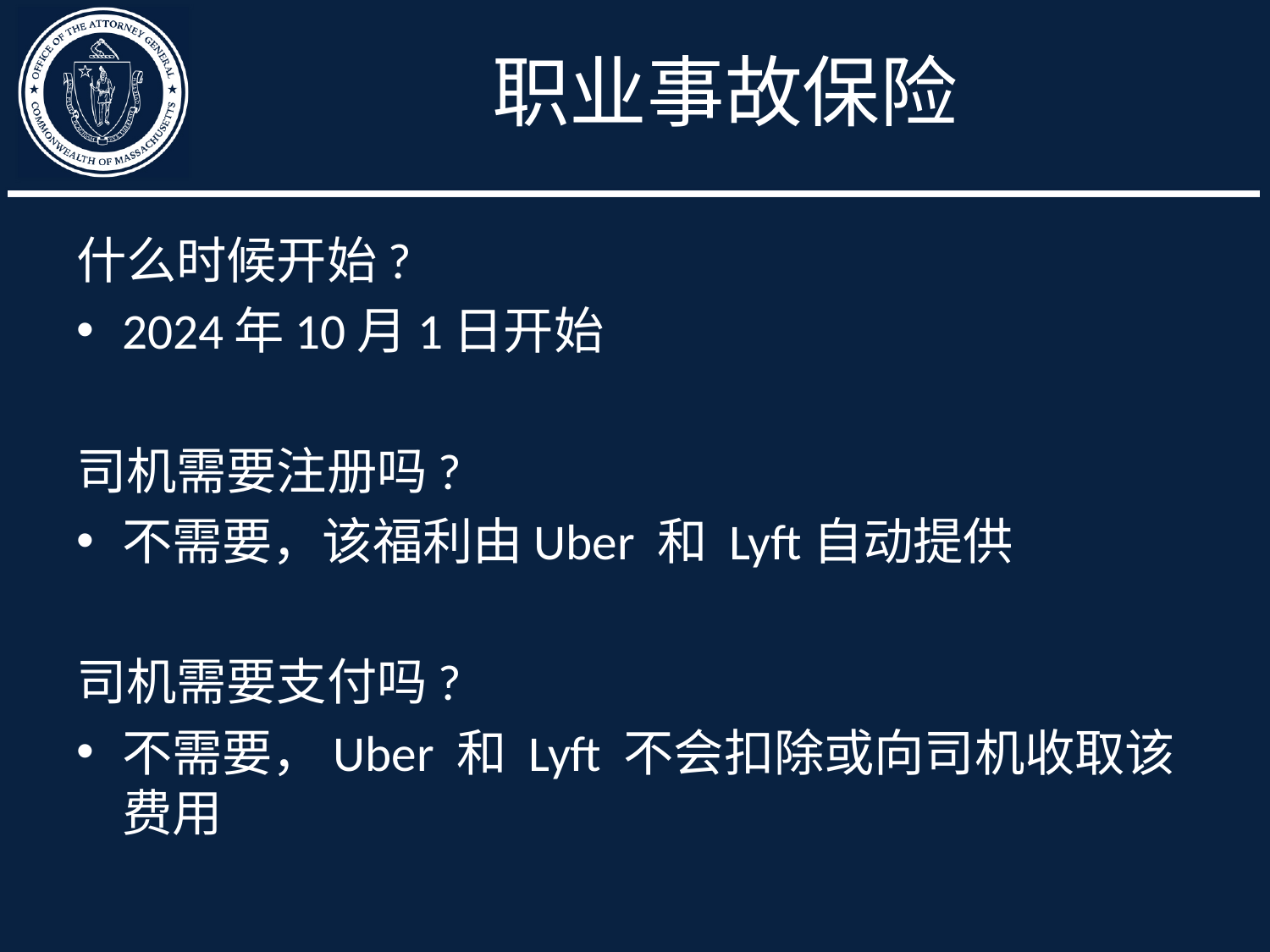

# 职业事故保险
什么时候开始?
2024年10月1日开始

司机需要注册吗?
不需要，该福利由Uber 和 Lyft自动提供

司机需要支付吗?
不需要，Uber 和 Lyft 不会扣除或向司机收取该费用